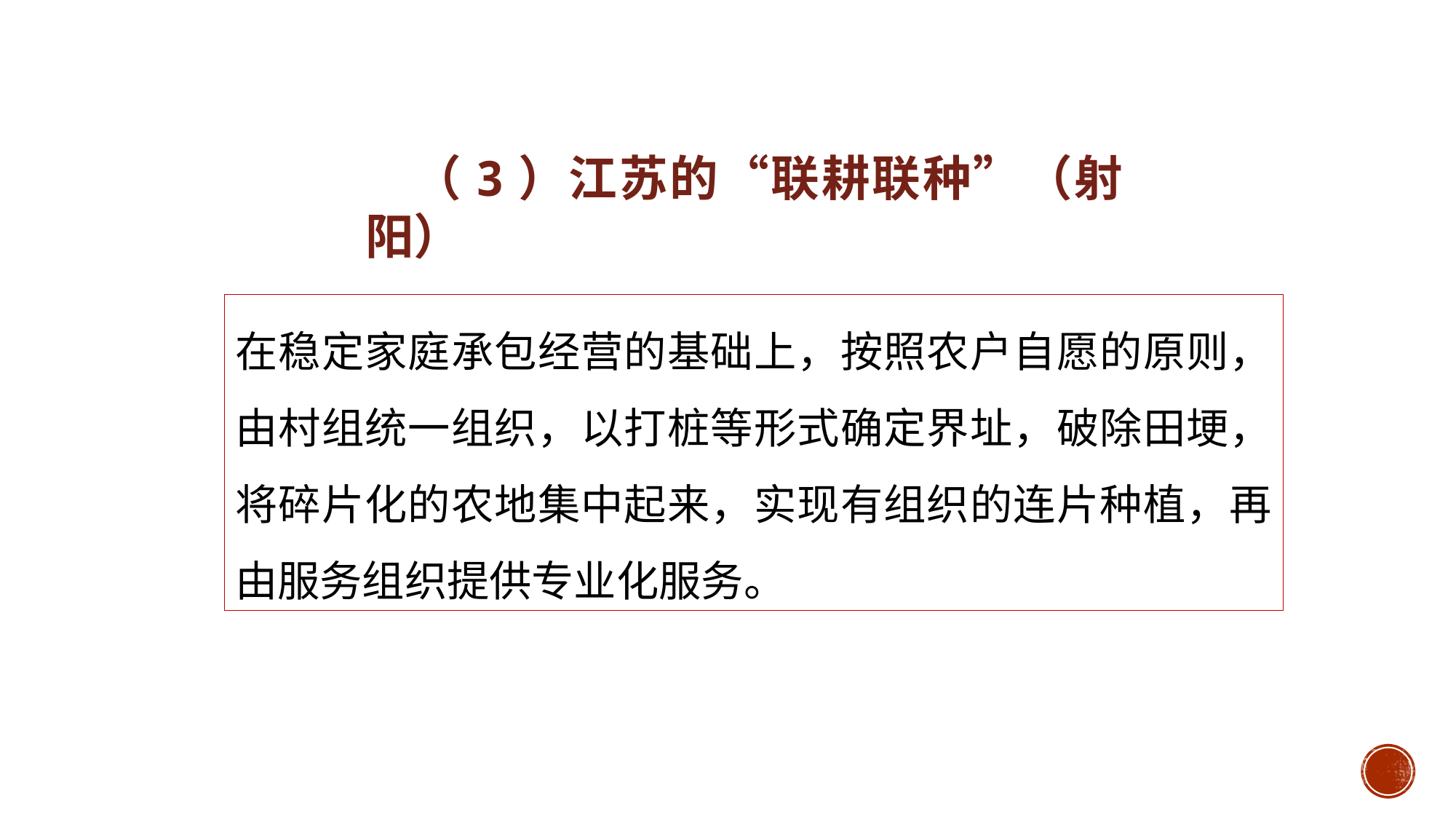

（3）江苏的“联耕联种”（射阳）
在稳定家庭承包经营的基础上，按照农户自愿的原则，由村组统一组织，以打桩等形式确定界址，破除田埂，将碎片化的农地集中起来，实现有组织的连片种植，再由服务组织提供专业化服务。